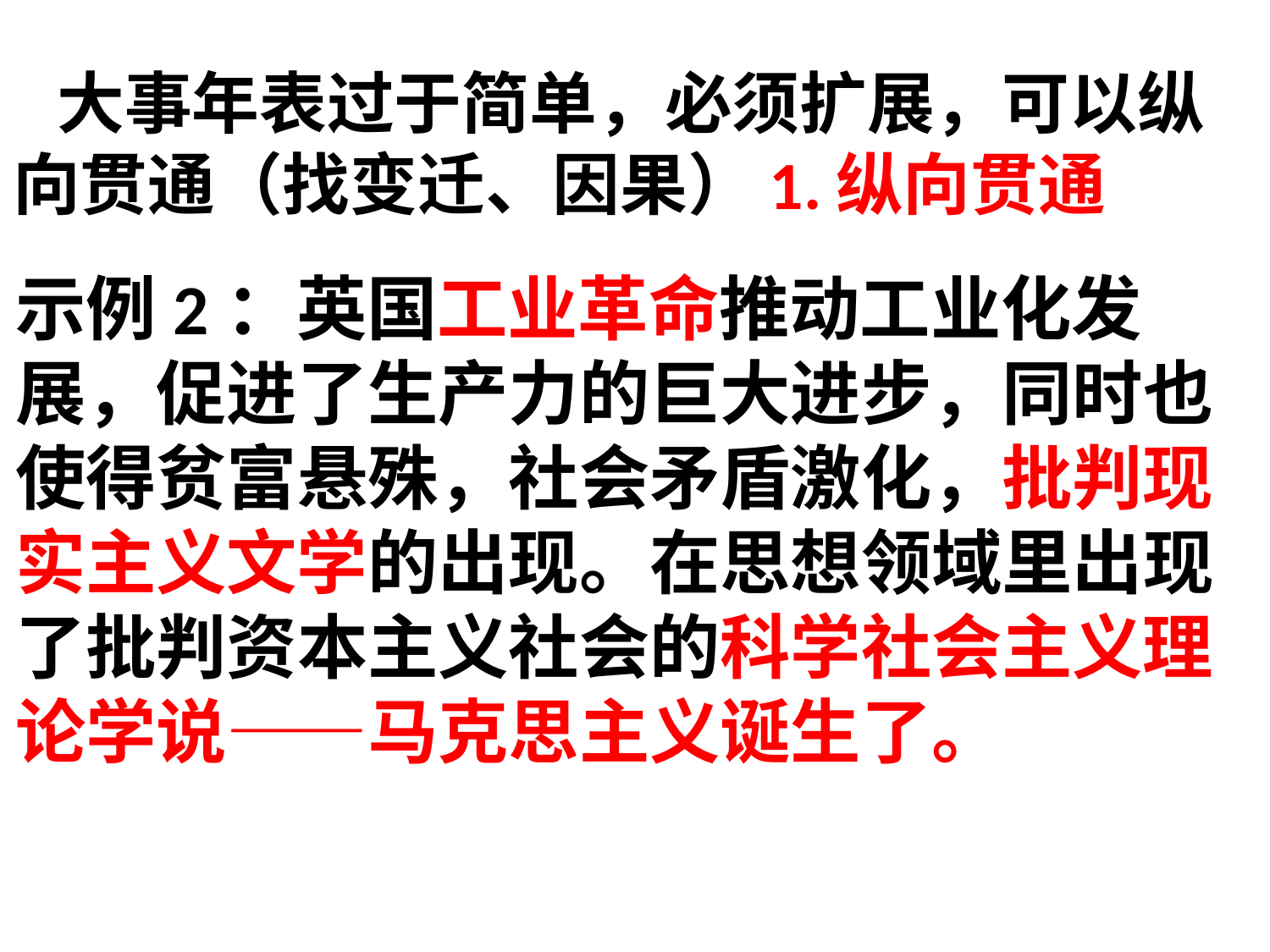

大事年表过于简单，必须扩展，可以纵向贯通（找变迁、因果）1.纵向贯通
示例2：英国工业革命推动工业化发展，促进了生产力的巨大进步，同时也使得贫富悬殊，社会矛盾激化，批判现实主义文学的出现。在思想领域里出现了批判资本主义社会的科学社会主义理论学说——马克思主义诞生了。